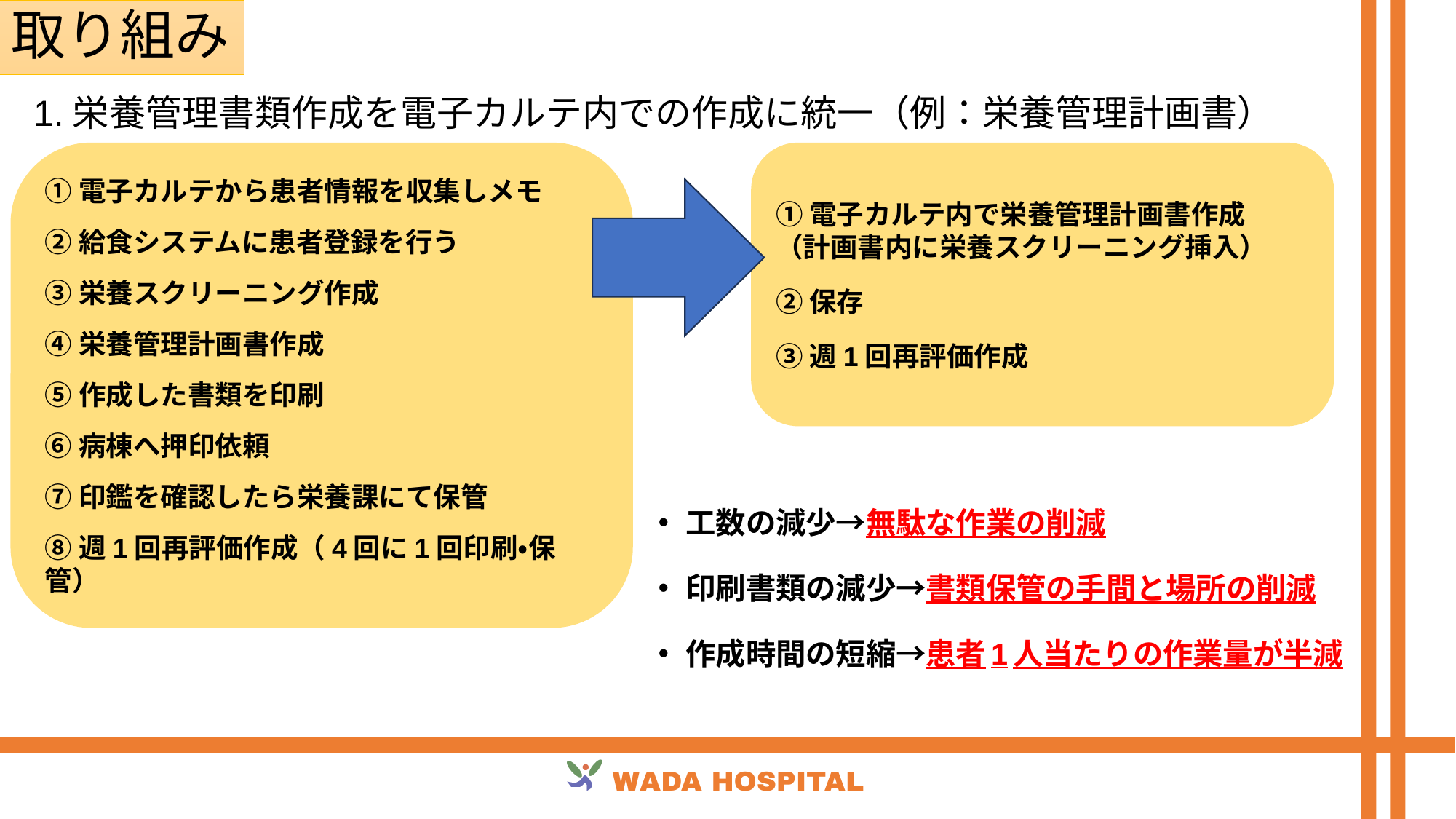

取り組み
1.栄養管理書類作成を電子カルテ内での作成に統一（例：栄養管理計画書）

①電子カルテから患者情報を収集しメモ

②給食システムに患者登録を行う

③栄養スクリーニング作成

④栄養管理計画書作成

⑤作成した書類を印刷

⑥病棟へ押印依頼

⑦印鑑を確認したら栄養課にて保管

⑧週1回再評価作成（4回に1回印刷・保管）
①電子カルテ内で栄養管理計画書作成
（計画書内に栄養スクリーニング挿入）

②保存

③週1回再評価作成

工数の減少→無駄な作業の削減

印刷書類の減少→書類保管の手間と場所の削減

作成時間の短縮→患者1人当たりの作業量が半減